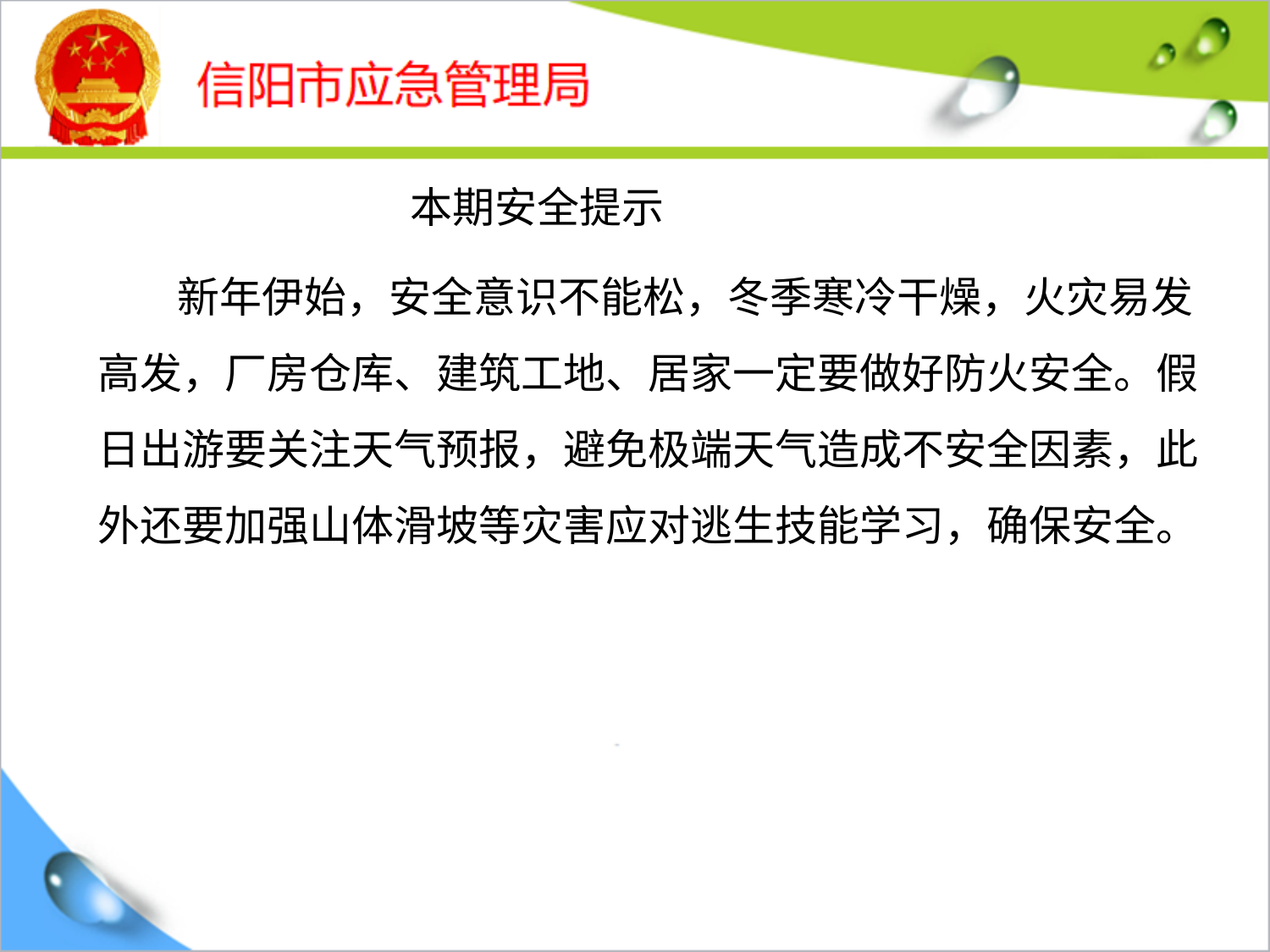

本期安全提示
          新年伊始，安全意识不能松，冬季寒冷干燥，火灾易发高发，厂房仓库、建筑工地、居家一定要做好防火安全。假日出游要关注天气预报，避免极端天气造成不安全因素，此外还要加强山体滑坡等灾害应对逃生技能学习，确保安全。